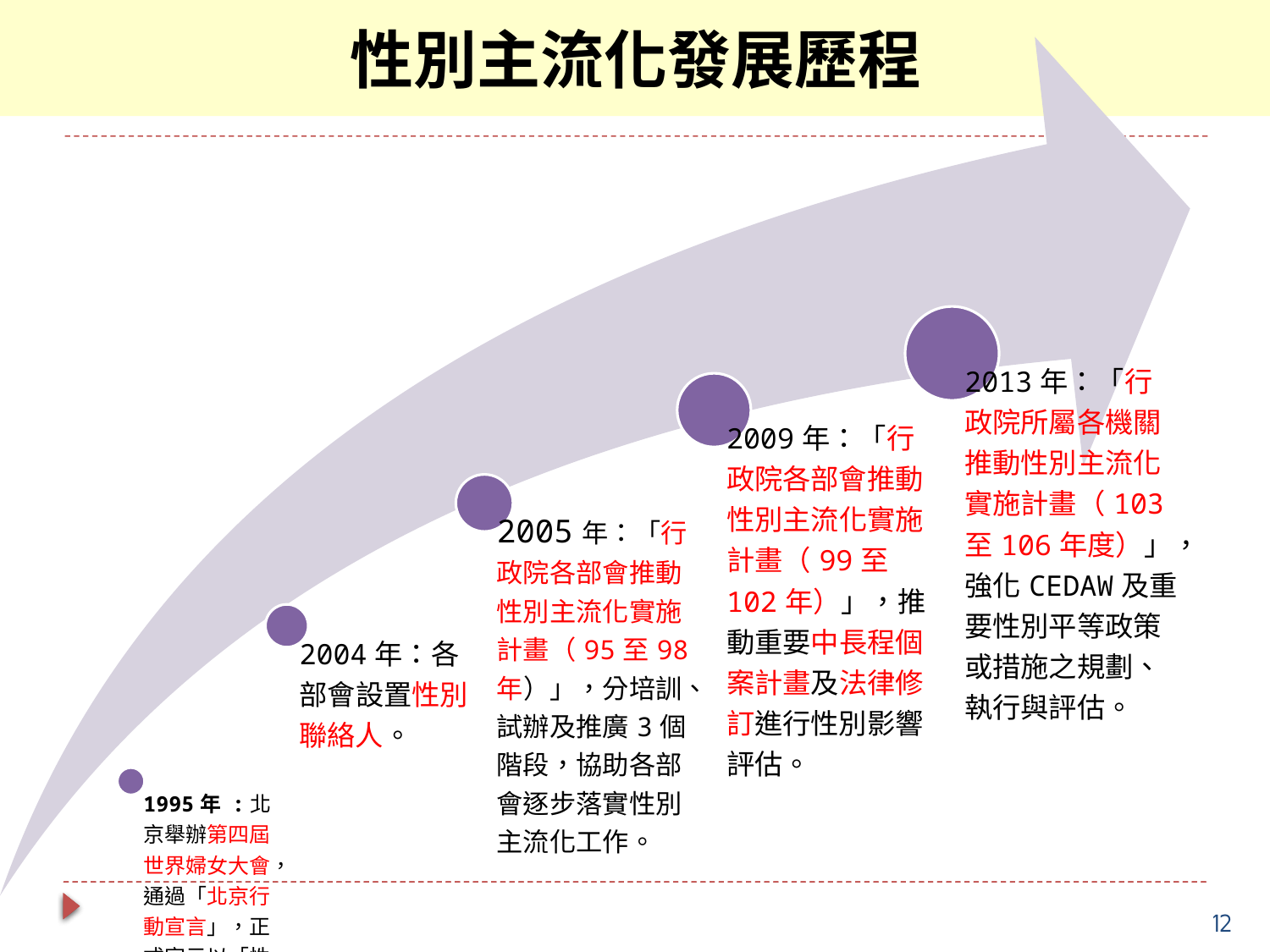

性別主流化發展歷程
2004年：各部會設置性別聯絡人。
2013年：「行政院所屬各機關推動性別主流化實施計畫（103至106年度）」，強化CEDAW及重要性別平等政策或措施之規劃、執行與評估。
12